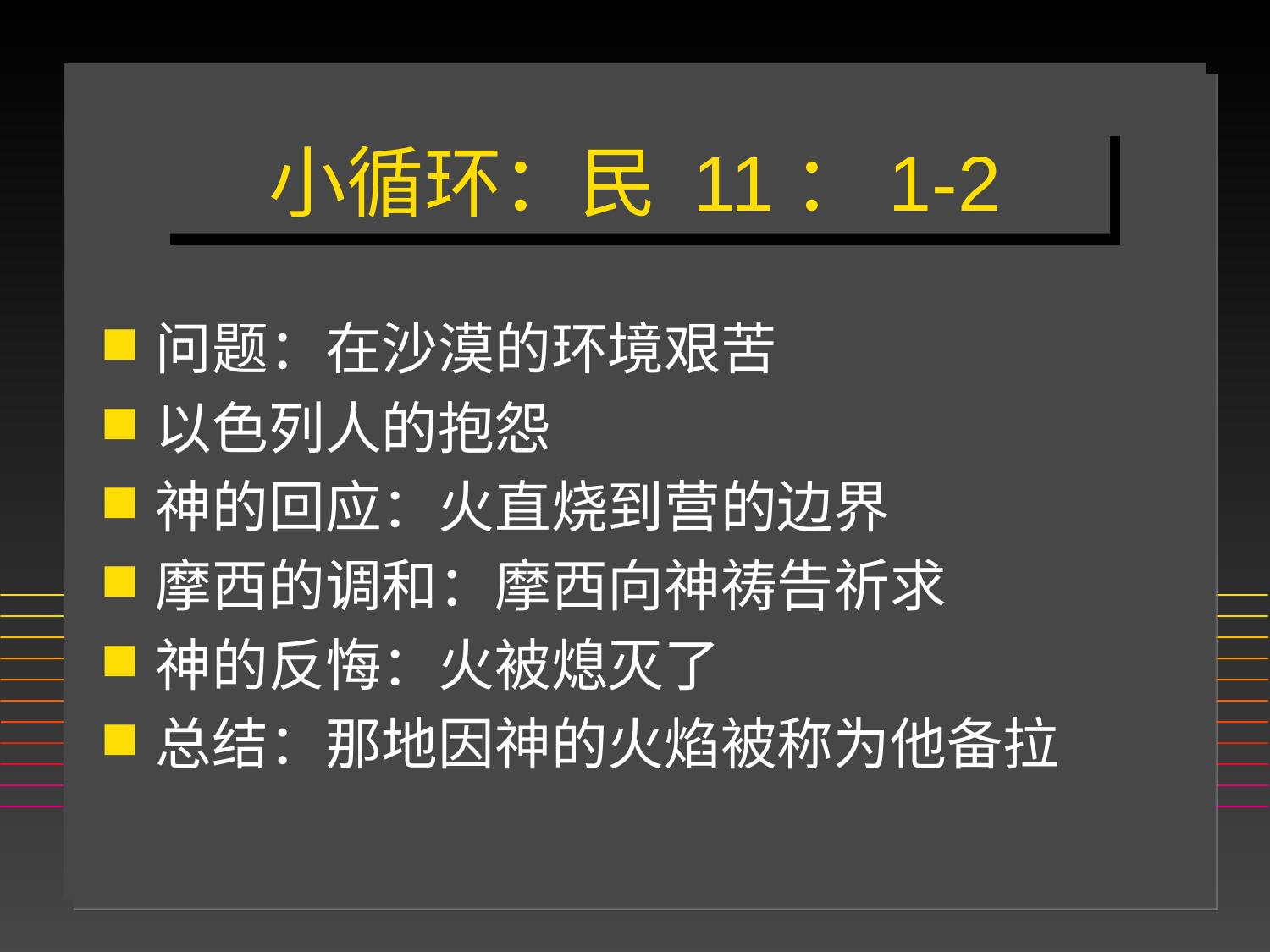

# 小循环：民 11：1-2
问题：在沙漠的环境艰苦
以色列人的抱怨
神的回应：火直烧到营的边界
摩西的调和：摩西向神祷告祈求
神的反悔：火被熄灭了
总结：那地因神的火焰被称为他备拉